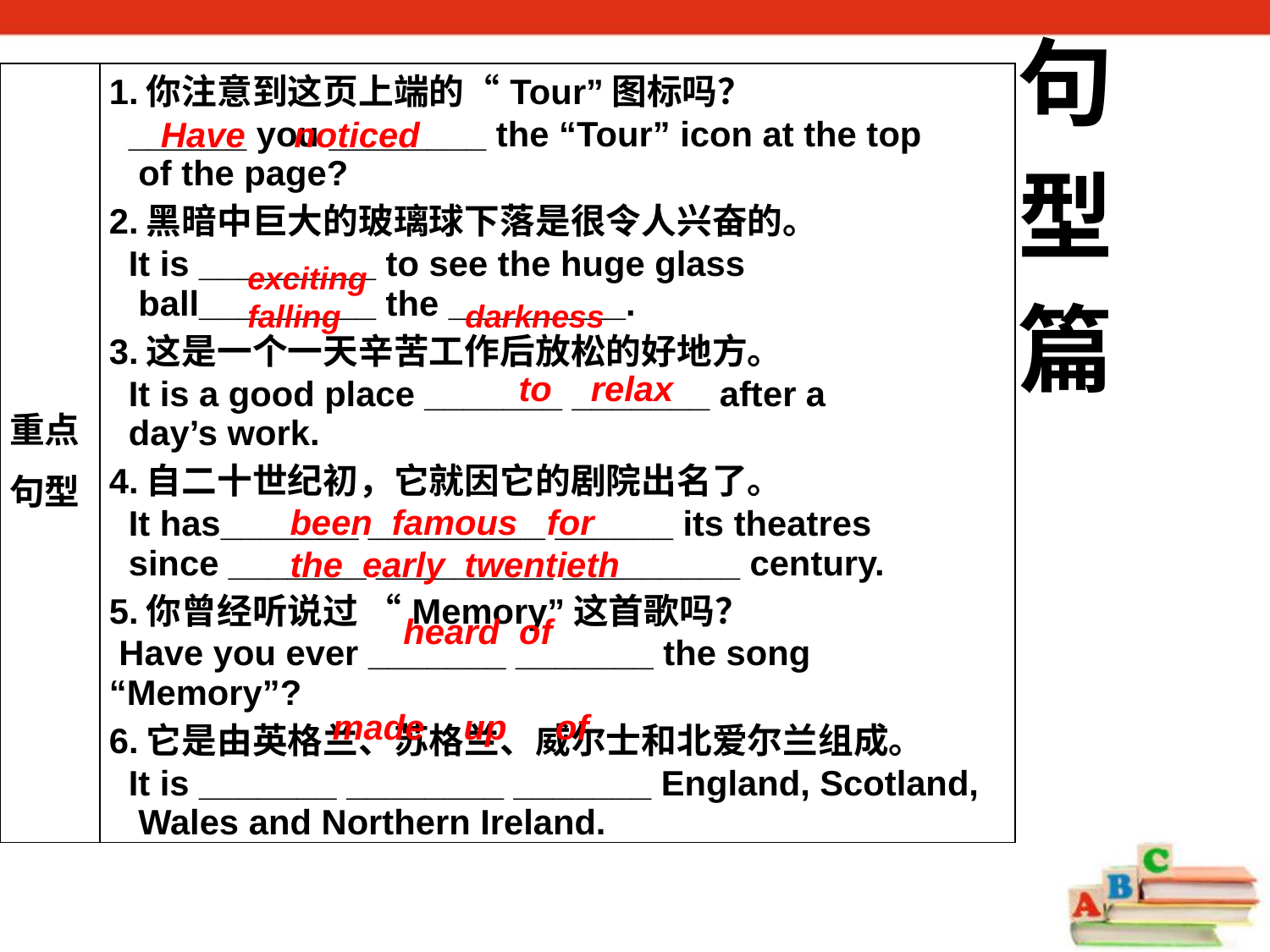

句
型
篇
| 重点 句型 | 1.你注意到这页上端的“Tour”图标吗？ \_\_\_\_\_\_ you \_\_\_\_\_\_\_\_ the “Tour” icon at the top of the page? 2.黑暗中巨大的玻璃球下落是很令人兴奋的。 It is \_\_\_\_\_\_\_\_\_ to see the huge glass ball\_\_\_\_\_\_\_\_\_ the \_\_\_\_\_\_\_\_\_. 3.这是一个一天辛苦工作后放松的好地方。 It is a good place \_\_\_\_\_\_\_ \_\_\_\_\_\_\_ after a day’s work. 4.自二十世纪初，它就因它的剧院出名了。 It has\_\_\_\_\_\_\_ \_\_\_\_\_\_\_\_\_ \_\_\_\_\_\_ its theatres since \_\_\_\_\_\_\_ \_\_\_\_\_\_\_\_\_ \_\_\_\_\_\_\_\_\_ century. 5.你曾经听说过 “Memory”这首歌吗？ Have you ever \_\_\_\_\_\_\_ \_\_\_\_\_\_\_ the song “Memory”? 6.它是由英格兰、苏格兰、威尔士和北爱尔兰组成。 It is \_\_\_\_\_\_\_ \_\_\_\_\_\_\_\_ \_\_\_\_\_\_\_ England, Scotland, Wales and Northern Ireland. |
| --- | --- |
Have     noticed
exciting
falling              darkness
to    relax
been  famous   for
the  early  twentieth
heard  of
made    up     of